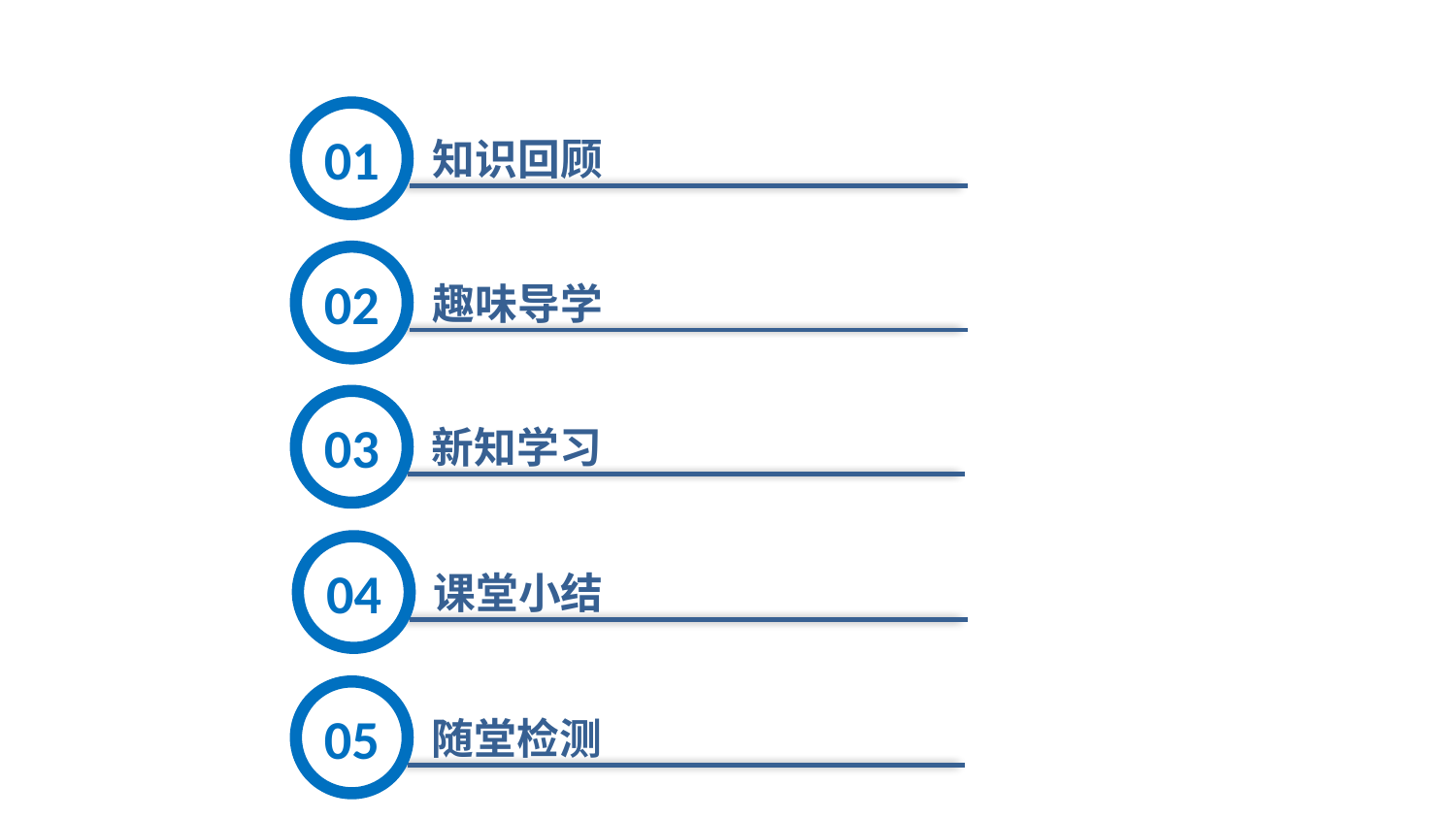

01
知识回顾
02
趣味导学
03
新知学习
04
课堂小结
05
随堂检测